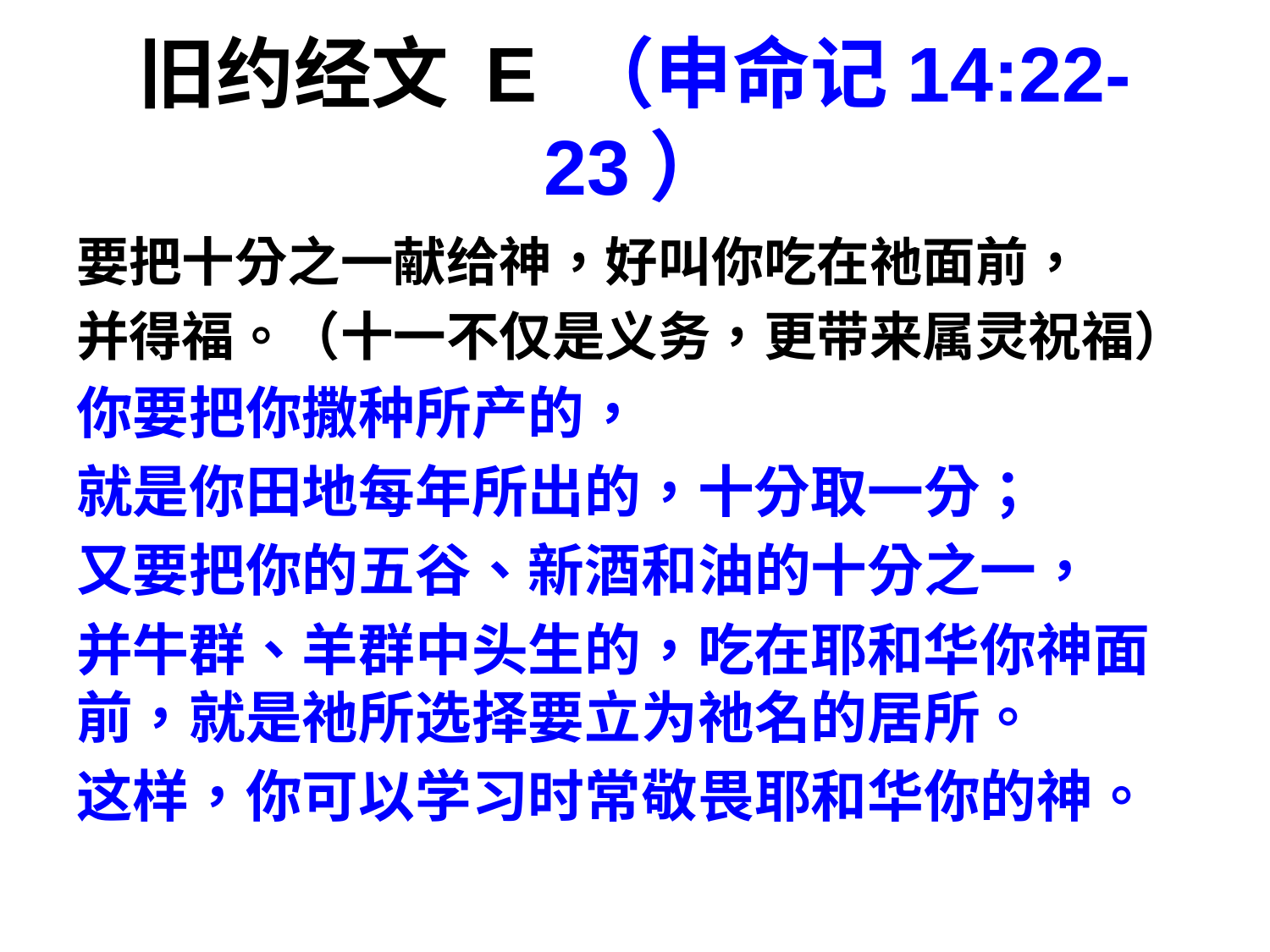

# 旧约经文 E （申命记14:22-23）
要把十分之一献给神，好叫你吃在祂面前，
并得福。（十一不仅是义务，更带来属灵祝福）
你要把你撒种所产的，
就是你田地每年所出的，十分取一分；
又要把你的五谷、新酒和油的十分之一，
并牛群、羊群中头生的，吃在耶和华你神面前，就是祂所选择要立为祂名的居所。
这样，你可以学习时常敬畏耶和华你的神。